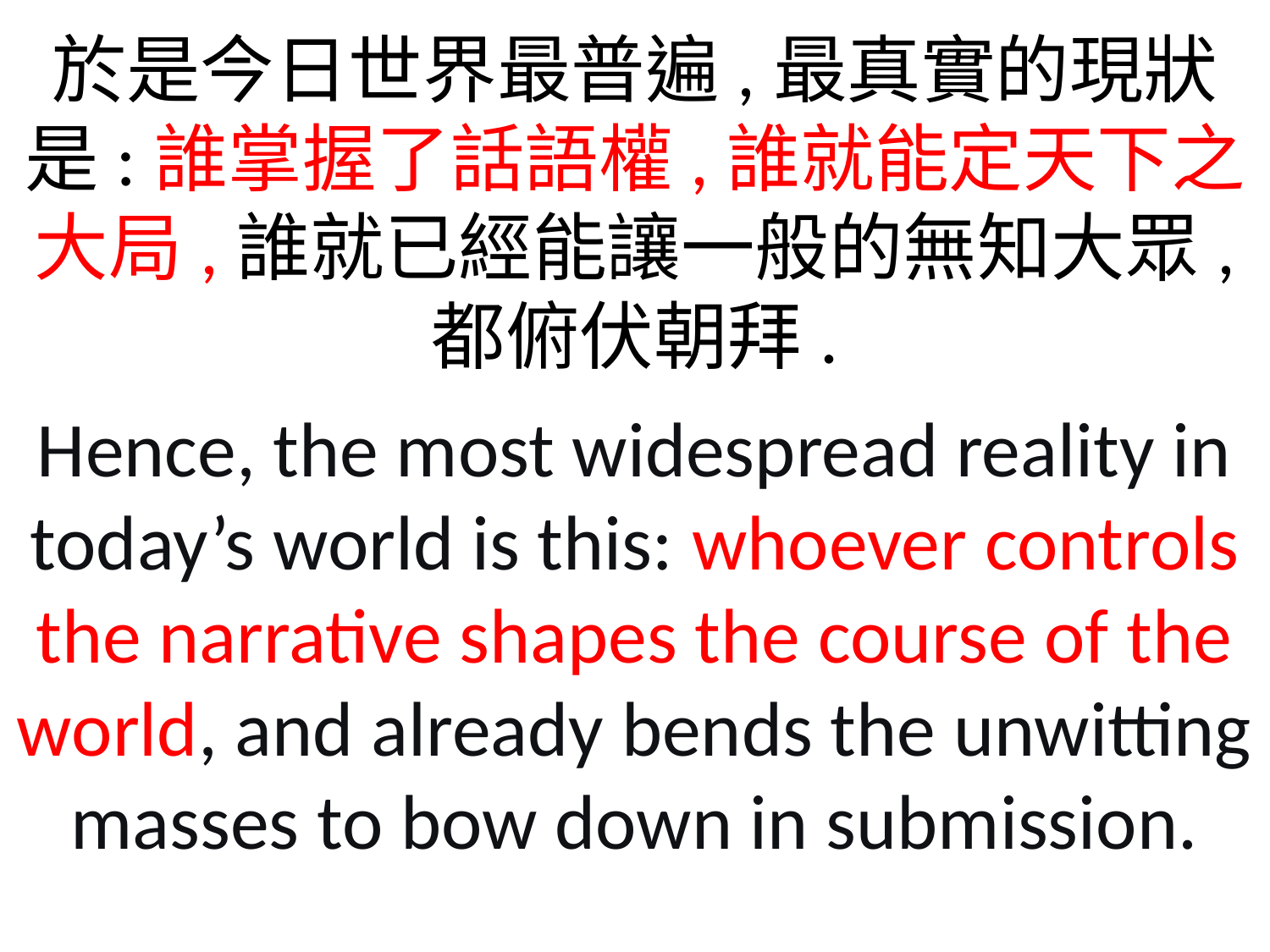

於是今日世界最普遍,最真實的現狀是:誰掌握了話語權,誰就能定天下之大局,誰就已經能讓一般的無知大眾,
都俯伏朝拜.
Hence, the most widespread reality in today’s world is this: whoever controls the narrative shapes the course of the world, and already bends the unwitting masses to bow down in submission.